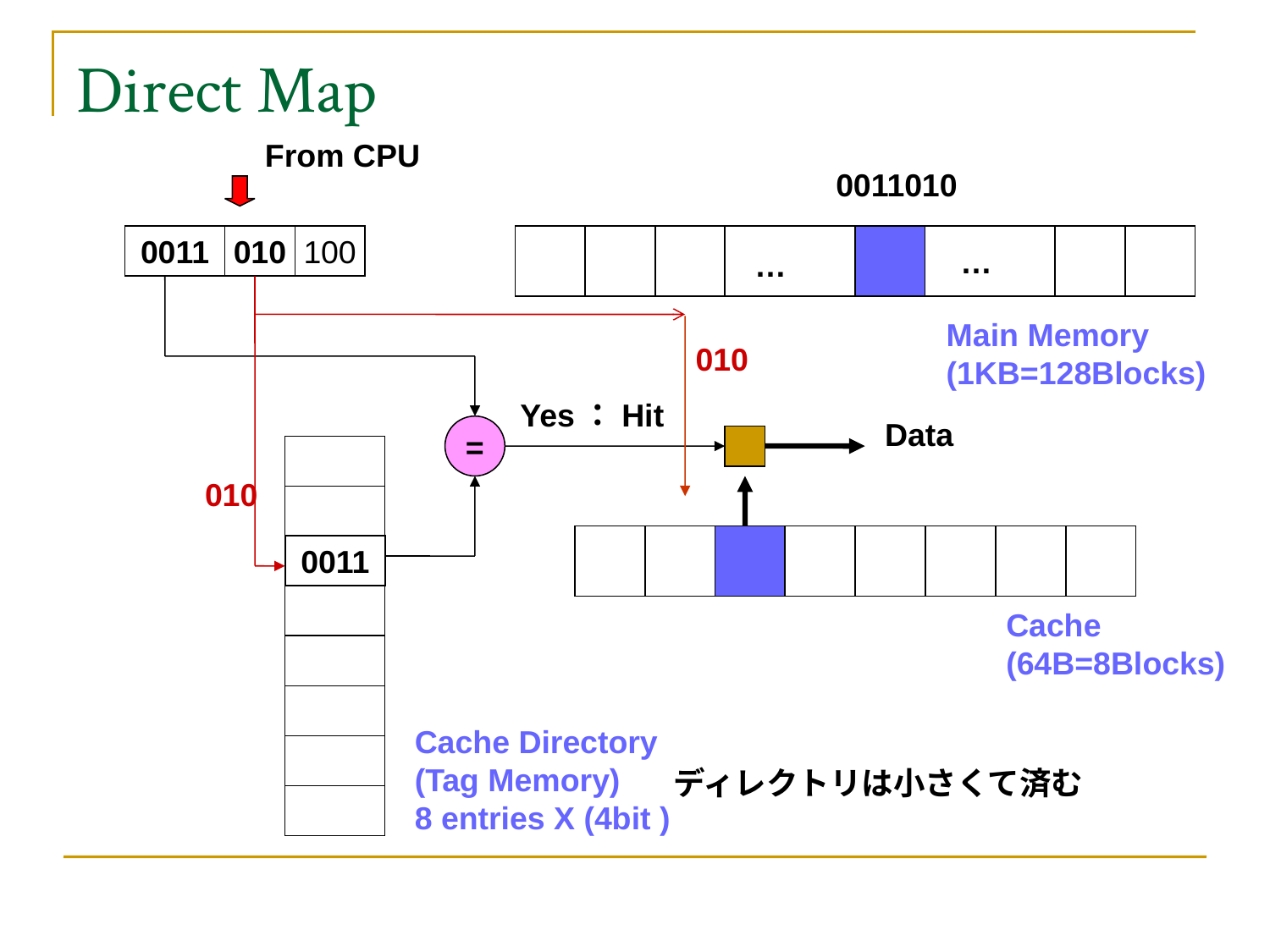

# Direct Map
From CPU
0011010

0011
010
100

…
…

010
Main Memory
(1KB=128Blocks)

010
Yes：Hit

Data

=

0011

Cache
(64B=8Blocks)

Cache Directory
(Tag Memory)
8 entries X (4bit )

ディレクトリは小さくて済む